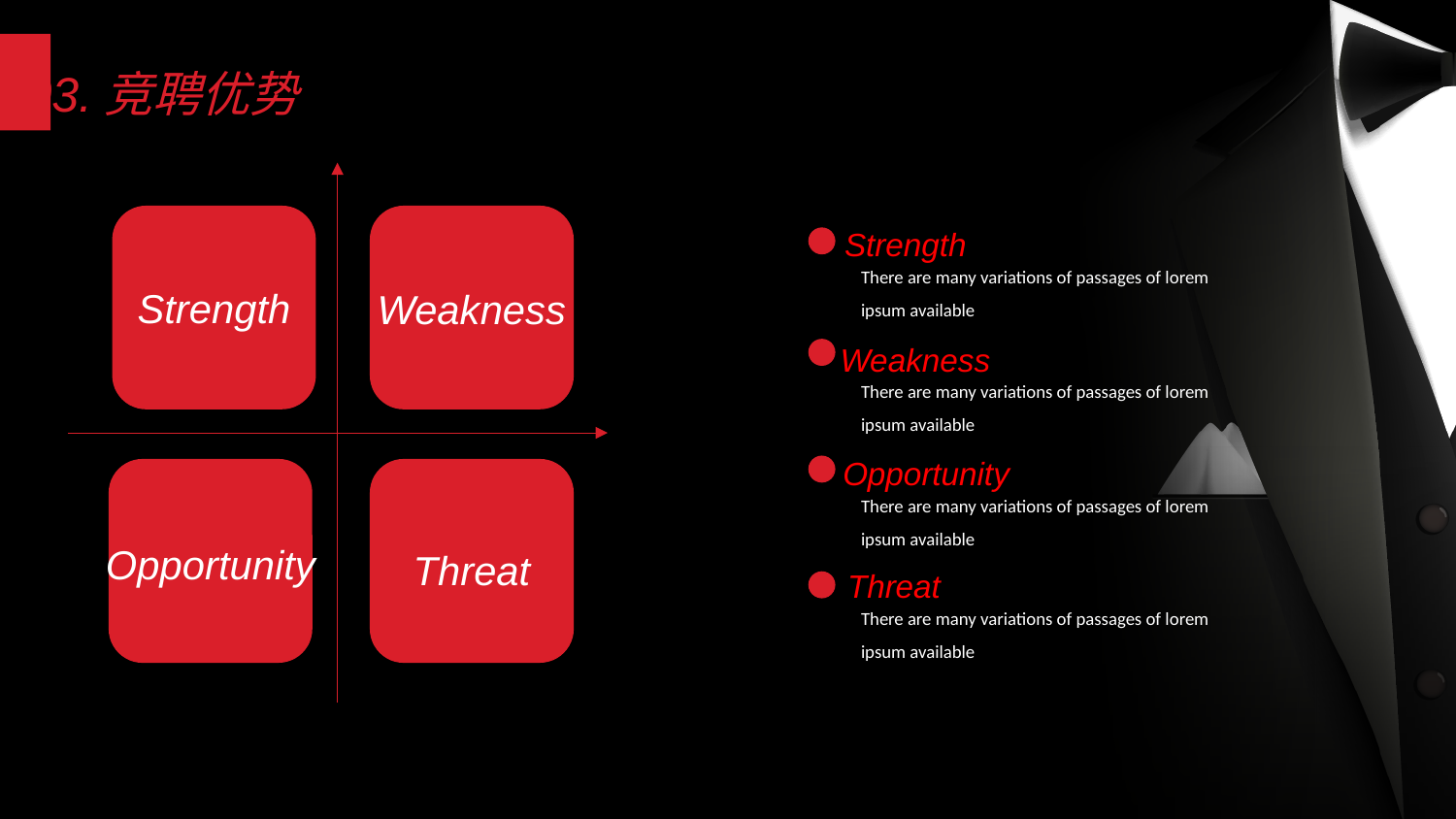

03.竞聘优势

Strength

Weakness
Strength

There are many variations of passages of lorem ipsum available
Weakness

There are many variations of passages of lorem ipsum available
Opportunity

Opportunity

Threat
There are many variations of passages of lorem ipsum available
Threat

There are many variations of passages of lorem ipsum available